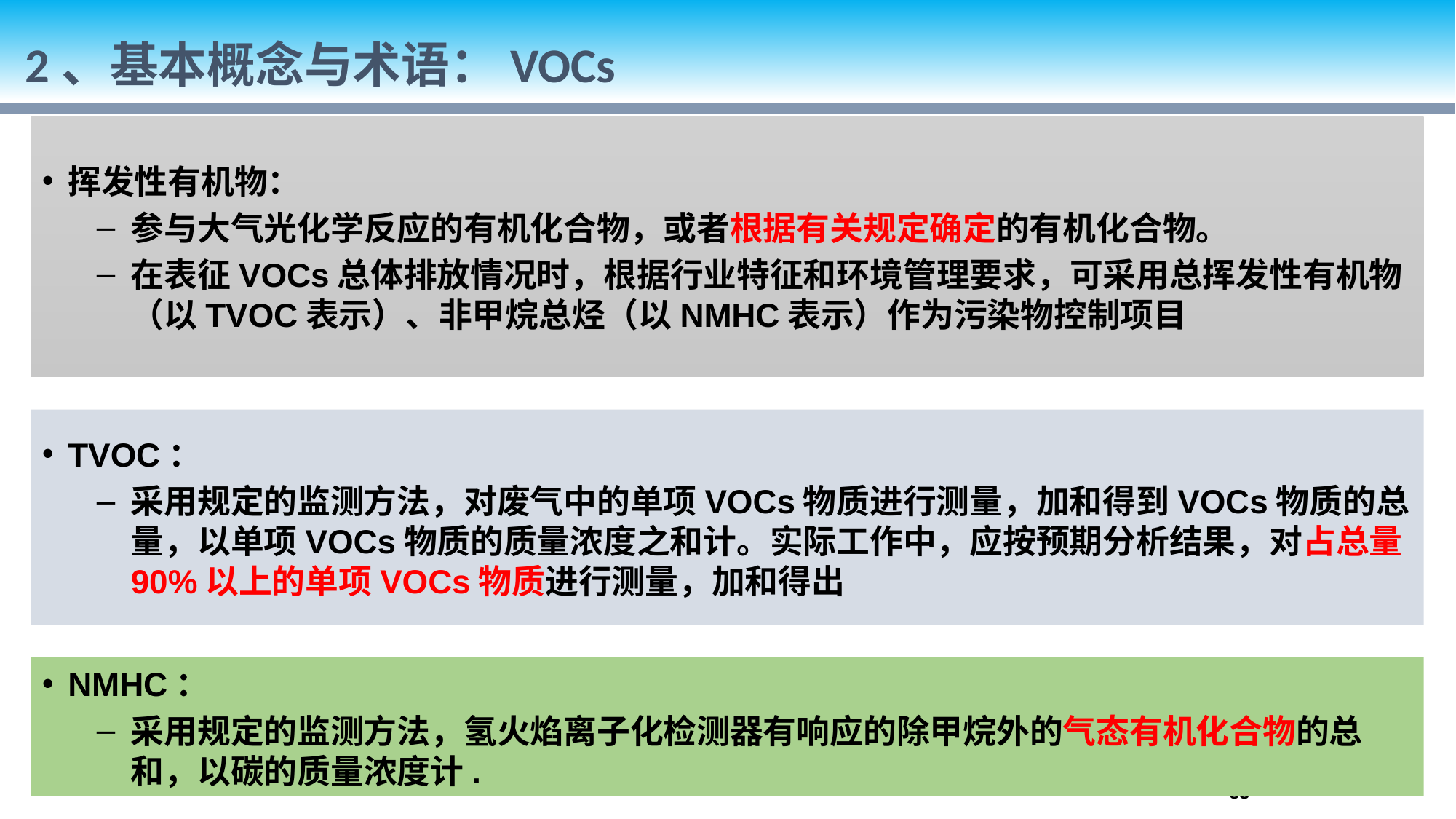

2、基本概念与术语：VOCs
挥发性有机物：
参与大气光化学反应的有机化合物，或者根据有关规定确定的有机化合物。
在表征VOCs总体排放情况时，根据行业特征和环境管理要求，可采用总挥发性有机物（以TVOC表示）、非甲烷总烃（以NMHC表示）作为污染物控制项目
TVOC：
采用规定的监测方法，对废气中的单项VOCs物质进行测量，加和得到VOCs物质的总量，以单项VOCs物质的质量浓度之和计。实际工作中，应按预期分析结果，对占总量90%以上的单项VOCs物质进行测量，加和得出
NMHC：
采用规定的监测方法，氢火焰离子化检测器有响应的除甲烷外的气态有机化合物的总和，以碳的质量浓度计.
53